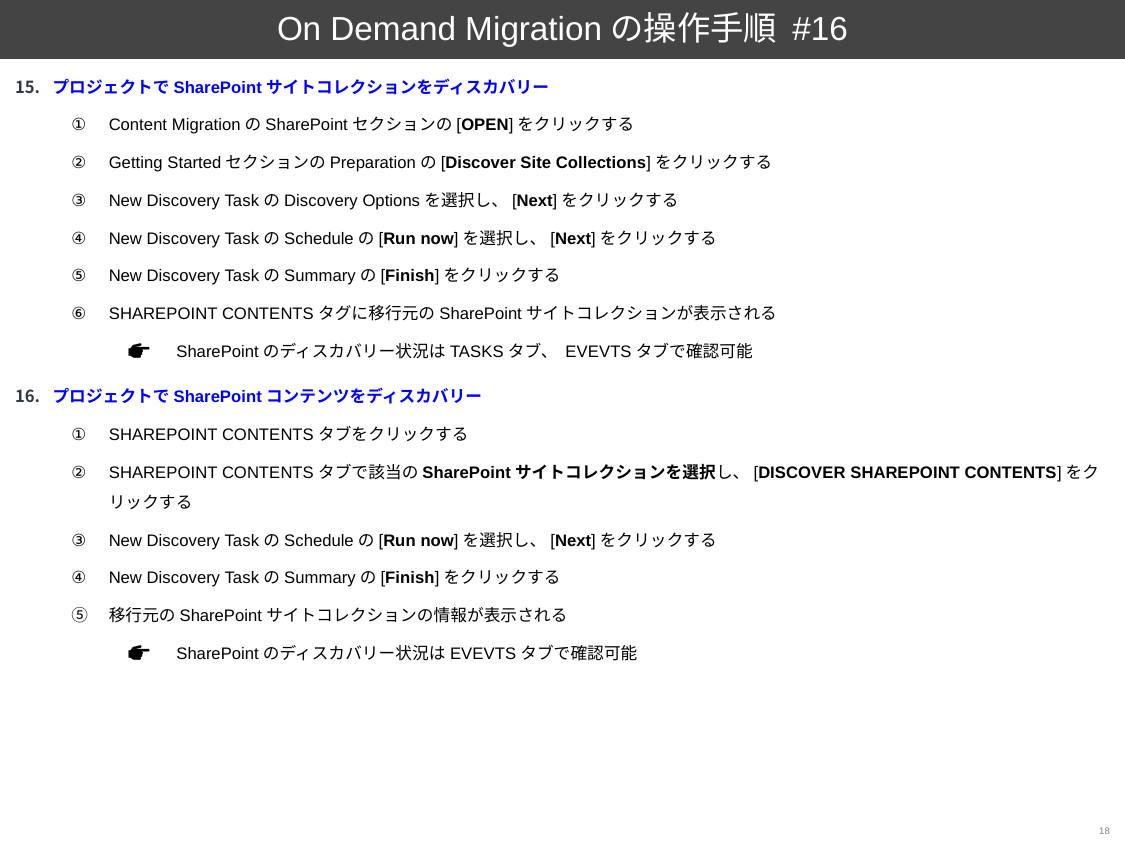

# On Demand Migrationの操作手順 #16
プロジェクトでSharePointサイトコレクションをディスカバリー
Content MigrationのSharePointセクションの[OPEN]をクリックする
Getting StartedセクションのPreparationの[Discover Site Collections]をクリックする
New Discovery TaskのDiscovery Optionsを選択し、[Next]をクリックする
New Discovery TaskのScheduleの[Run now]を選択し、[Next]をクリックする
New Discovery TaskのSummaryの[Finish]をクリックする
SHAREPOINT CONTENTSタグに移行元のSharePointサイトコレクションが表示される
　SharePointのディスカバリー状況はTASKSタブ、 EVEVTSタブで確認可能
プロジェクトでSharePointコンテンツをディスカバリー
SHAREPOINT CONTENTSタブをクリックする
SHAREPOINT CONTENTSタブで該当のSharePointサイトコレクションを選択し、[DISCOVER SHAREPOINT CONTENTS]をクリックする
New Discovery TaskのScheduleの[Run now]を選択し、[Next]をクリックする
New Discovery TaskのSummaryの[Finish]をクリックする
移行元のSharePointサイトコレクションの情報が表示される
　SharePointのディスカバリー状況はEVEVTSタブで確認可能